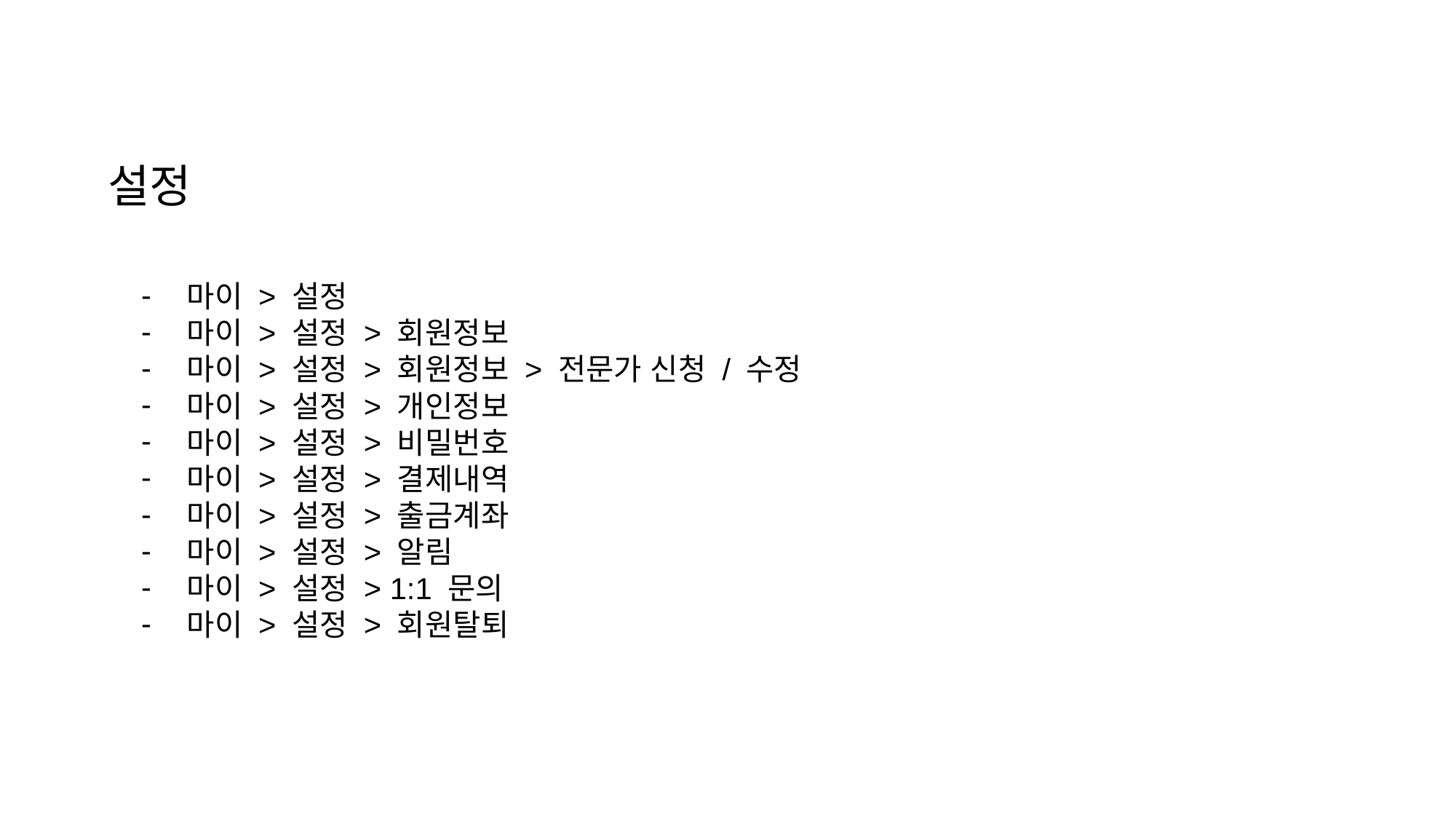

# 설정
마이 > 설정
마이 > 설정 > 회원정보
마이 > 설정 > 회원정보 > 전문가 신청 / 수정
마이 > 설정 > 개인정보
마이 > 설정 > 비밀번호
마이 > 설정 > 결제내역
마이 > 설정 > 출금계좌
마이 > 설정 > 알림
마이 > 설정 > 1:1 문의
마이 > 설정 > 회원탈퇴